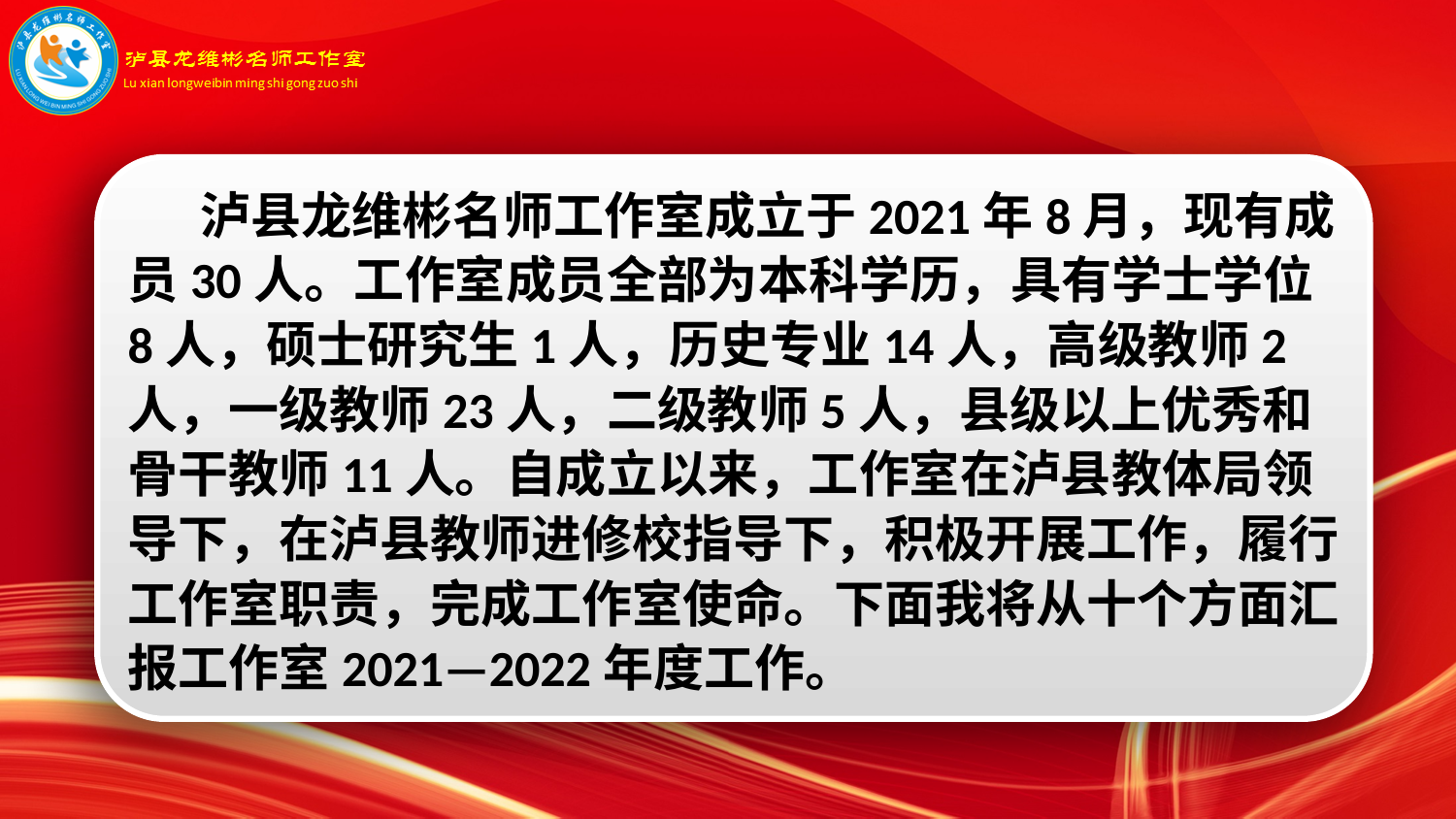

泸县龙维彬名师工作室成立于2021年8月，现有成员30人。工作室成员全部为本科学历，具有学士学位8人，硕士研究生1人，历史专业14人，高级教师2人，一级教师23人，二级教师5人，县级以上优秀和骨干教师11人。自成立以来，工作室在泸县教体局领导下，在泸县教师进修校指导下，积极开展工作，履行工作室职责，完成工作室使命。下面我将从十个方面汇报工作室2021—2022年度工作。